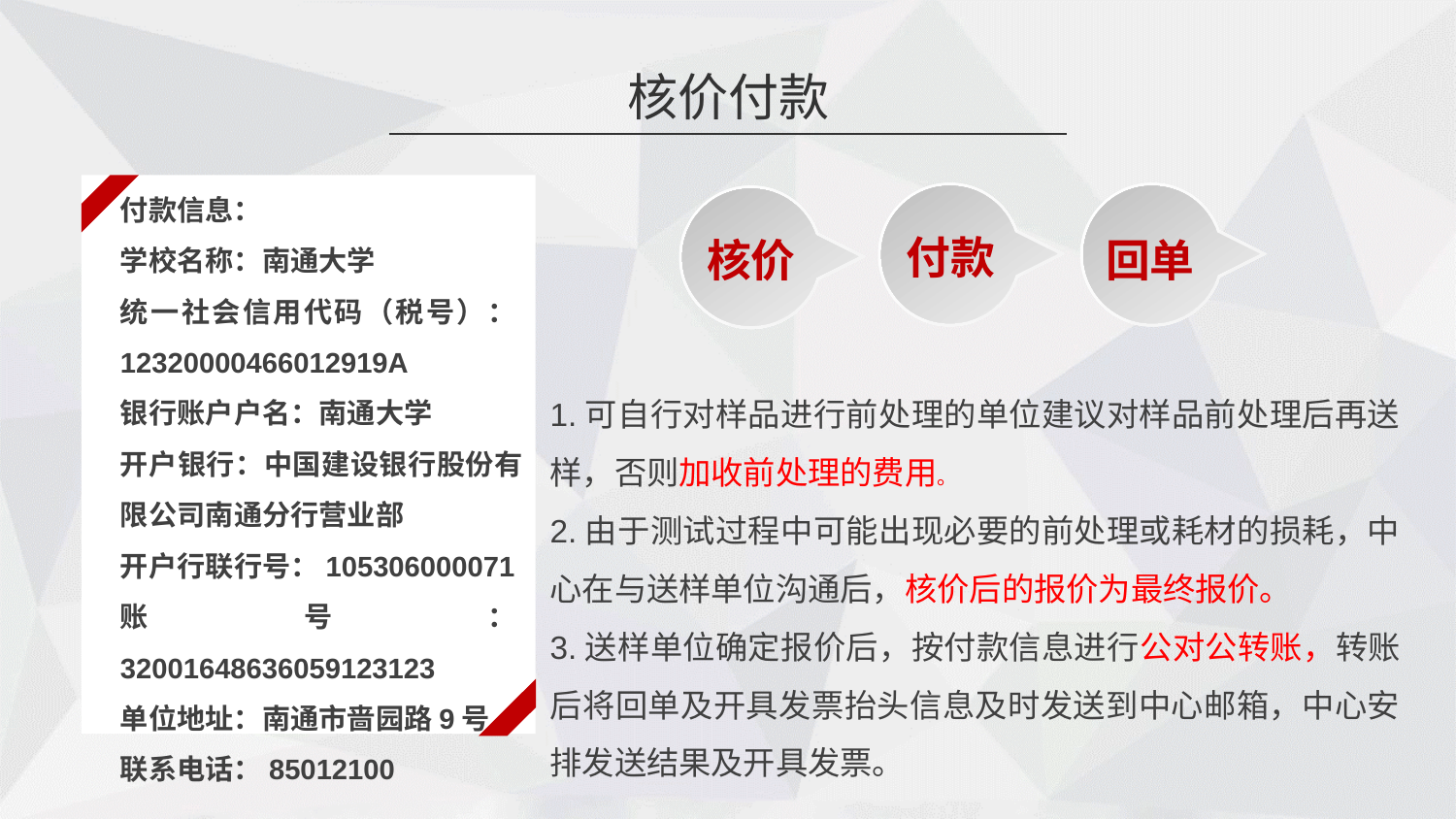

核价付款

付款信息：
学校名称：南通大学
统一社会信用代码（税号）：12320000466012919A
银行账户户名：南通大学
开户银行：中国建设银行股份有限公司南通分行营业部
开户行联行号：105306000071
账号：32001648636059123123
单位地址：南通市啬园路9号
联系电话：85012100

付款

回单

核价
1.可自行对样品进行前处理的单位建议对样品前处理后再送样，否则加收前处理的费用。
2.由于测试过程中可能出现必要的前处理或耗材的损耗，中心在与送样单位沟通后，核价后的报价为最终报价。
3.送样单位确定报价后，按付款信息进行公对公转账，转账后将回单及开具发票抬头信息及时发送到中心邮箱，中心安排发送结果及开具发票。